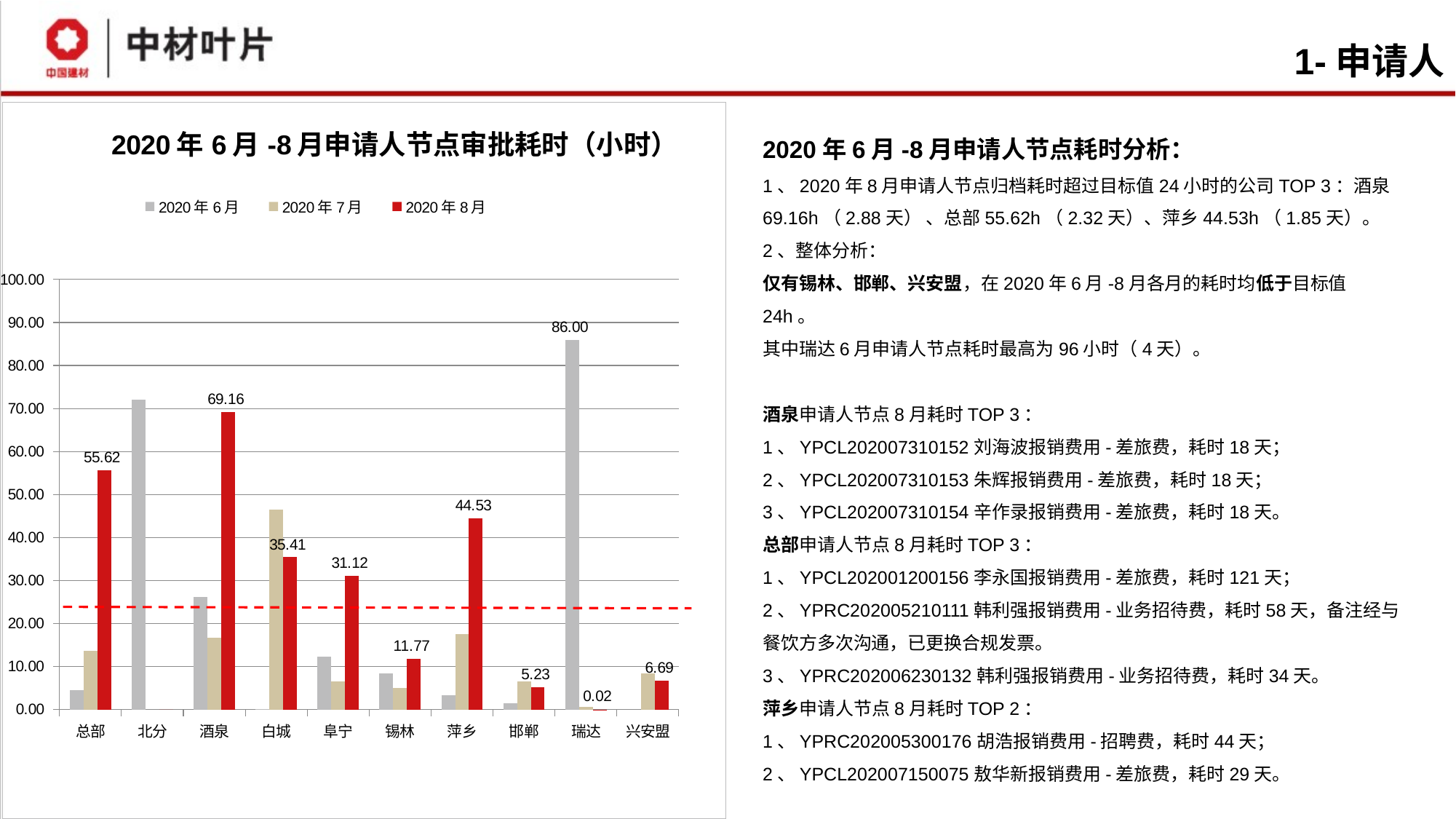

# 1-申请人

### Chart: 2020年6月-8月申请人节点审批耗时（小时）

| Category | 2020年6月 | 2020年7月 | 2020年8月 |
|---|---|---|---|
| 总部 | 4.47909163473302 | 13.6739937641708 | 55.6156481481448 |
| 北分 | 72.0 | None | 0.0 |
| 酒泉 | 26.1783531745875 | 16.7585942760925 | 69.1557261208593 |
| 白城 | 0.127243589748664 | 46.5644259259221 | 35.4066858237593 |
| 阜宁 | 12.2323282828332 | 6.57955555556109 | 31.1241264619886 |
| 锡林 | 8.4412547892646 | 5.04637222222402 | 11.7719341563772 |
| 萍乡 | 3.32285185183864 | 17.4880732860518 | 44.5268224932185 |
| 邯郸 | 1.44374551971052 | 6.57948275862246 | 5.22588383838593 |
| 瑞达 | 86.0 | 0.628415915915252 | 0.0158333333674818 |
| 兴安盟 | None | 8.39799516907964 | 6.68555041150669 |
2020年6月-8月申请人节点耗时分析：
1、2020年8月申请人节点归档耗时超过目标值24小时的公司TOP 3：酒泉69.16h（2.88天） 、总部55.62h（2.32天）、萍乡44.53h（1.85天）。
2、整体分析：
仅有锡林、邯郸、兴安盟，在2020年6月-8月各月的耗时均低于目标值24h。
其中瑞达6月申请人节点耗时最高为96小时（4天）。

酒泉申请人节点8月耗时TOP 3：
1、YPCL202007310152刘海波报销费用-差旅费，耗时18天；
2、YPCL202007310153朱辉报销费用-差旅费，耗时18天；
3、YPCL202007310154辛作录报销费用-差旅费，耗时18天。
总部申请人节点8月耗时TOP 3：
1、YPCL202001200156李永国报销费用-差旅费，耗时121天；
2、YPRC202005210111韩利强报销费用-业务招待费，耗时58天，备注经与餐饮方多次沟通，已更换合规发票。
3、YPRC202006230132韩利强报销费用-业务招待费，耗时34天。
萍乡申请人节点8月耗时TOP 2：
1、YPRC202005300176胡浩报销费用-招聘费，耗时44天；
2、YPCL202007150075敖华新报销费用-差旅费，耗时29天。